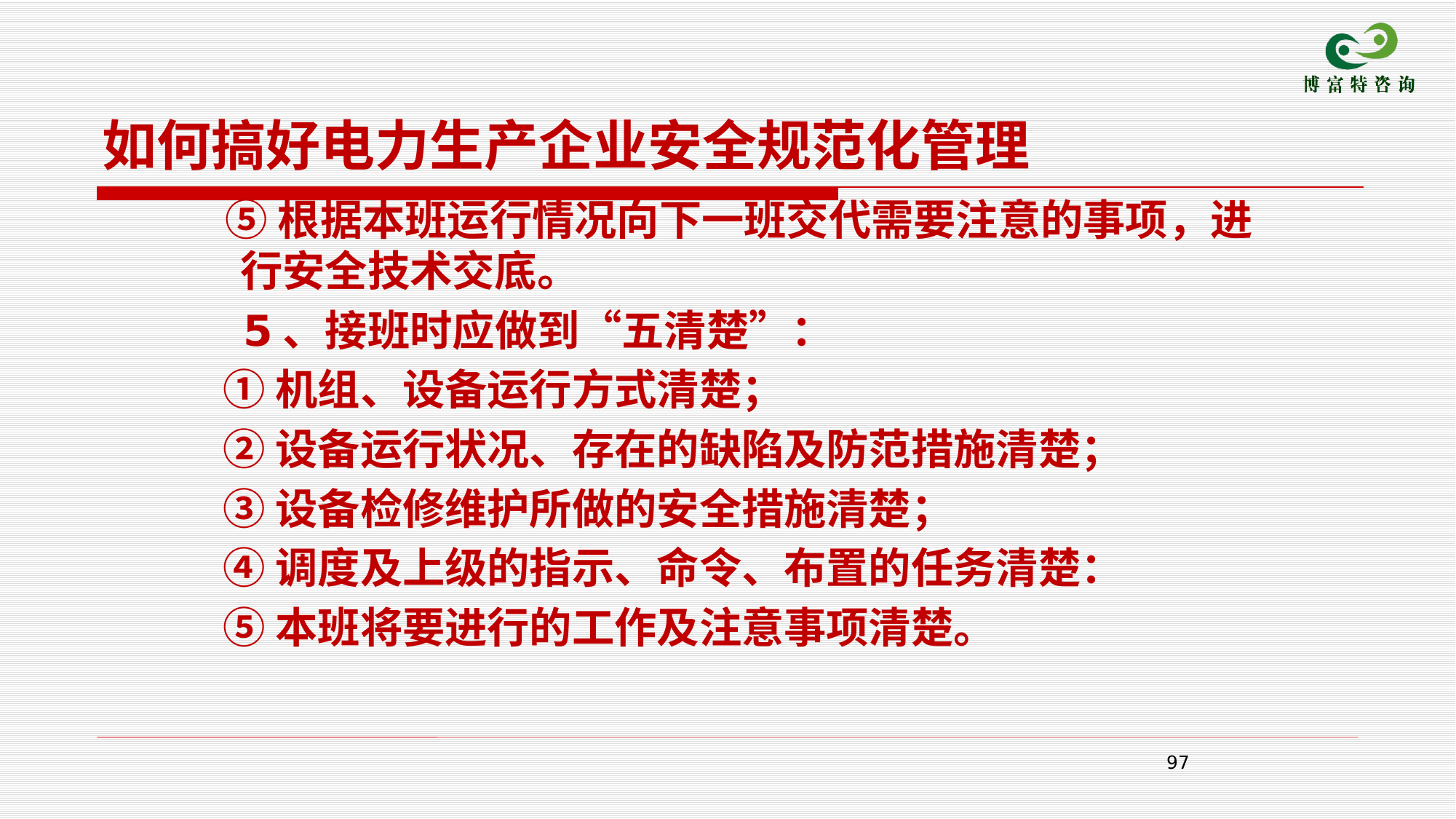

如何搞好电力生产企业安全规范化管理
     ⑤根据本班运行情况向下一班交代需要注意的事项，进行安全技术交底。
    5、接班时应做到“五清楚”：
    ①机组、设备运行方式清楚；
    ②设备运行状况、存在的缺陷及防范措施清楚；
    ③设备检修维护所做的安全措施清楚；
    ④调度及上级的指示、命令、布置的任务清楚：
    ⑤本班将要进行的工作及注意事项清楚。

97